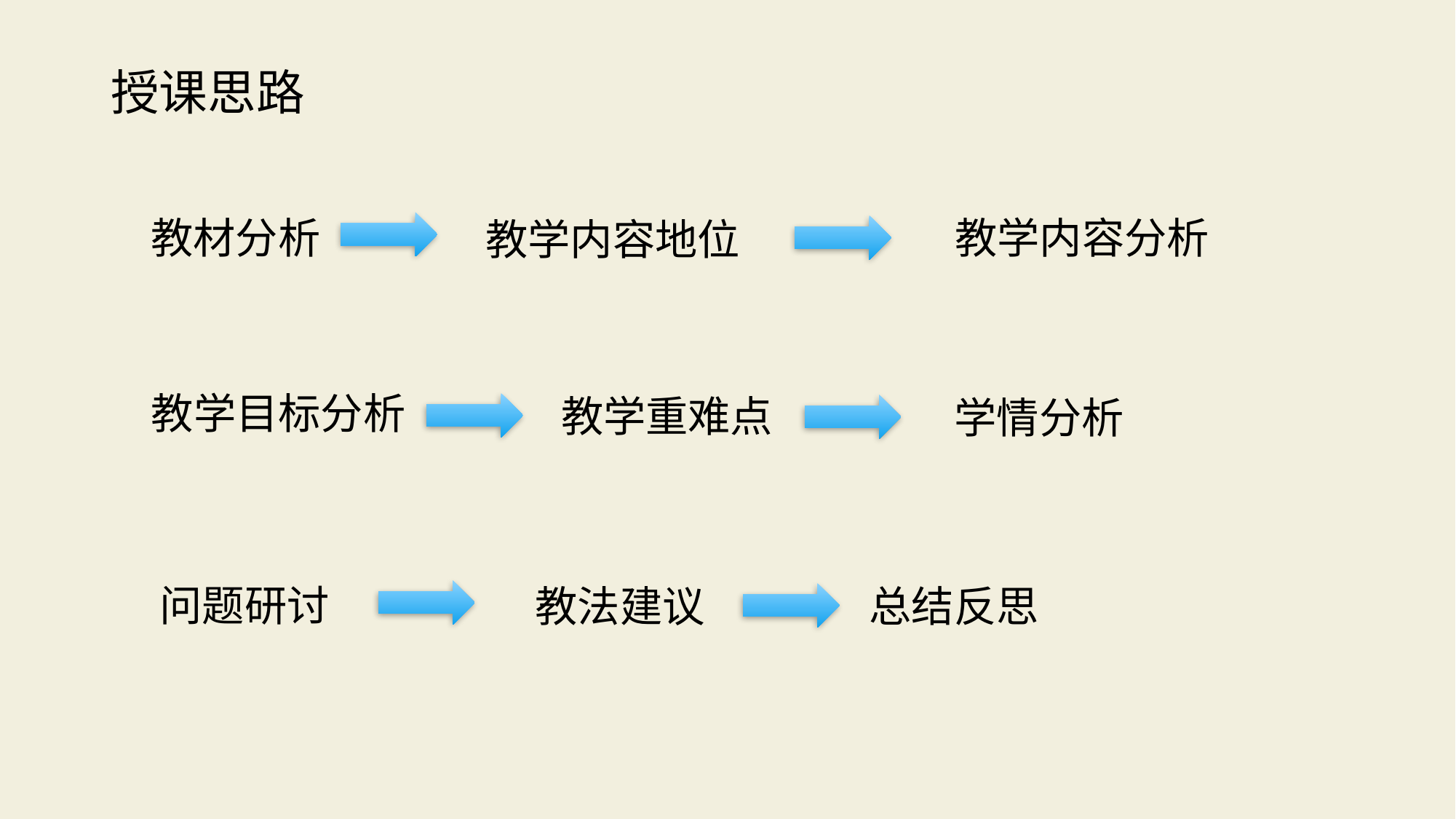

授课思路
教材分析
教学内容分析
教学内容地位

教学目标分析
教学重难点
学情分析

问题研讨
教法建议
总结反思